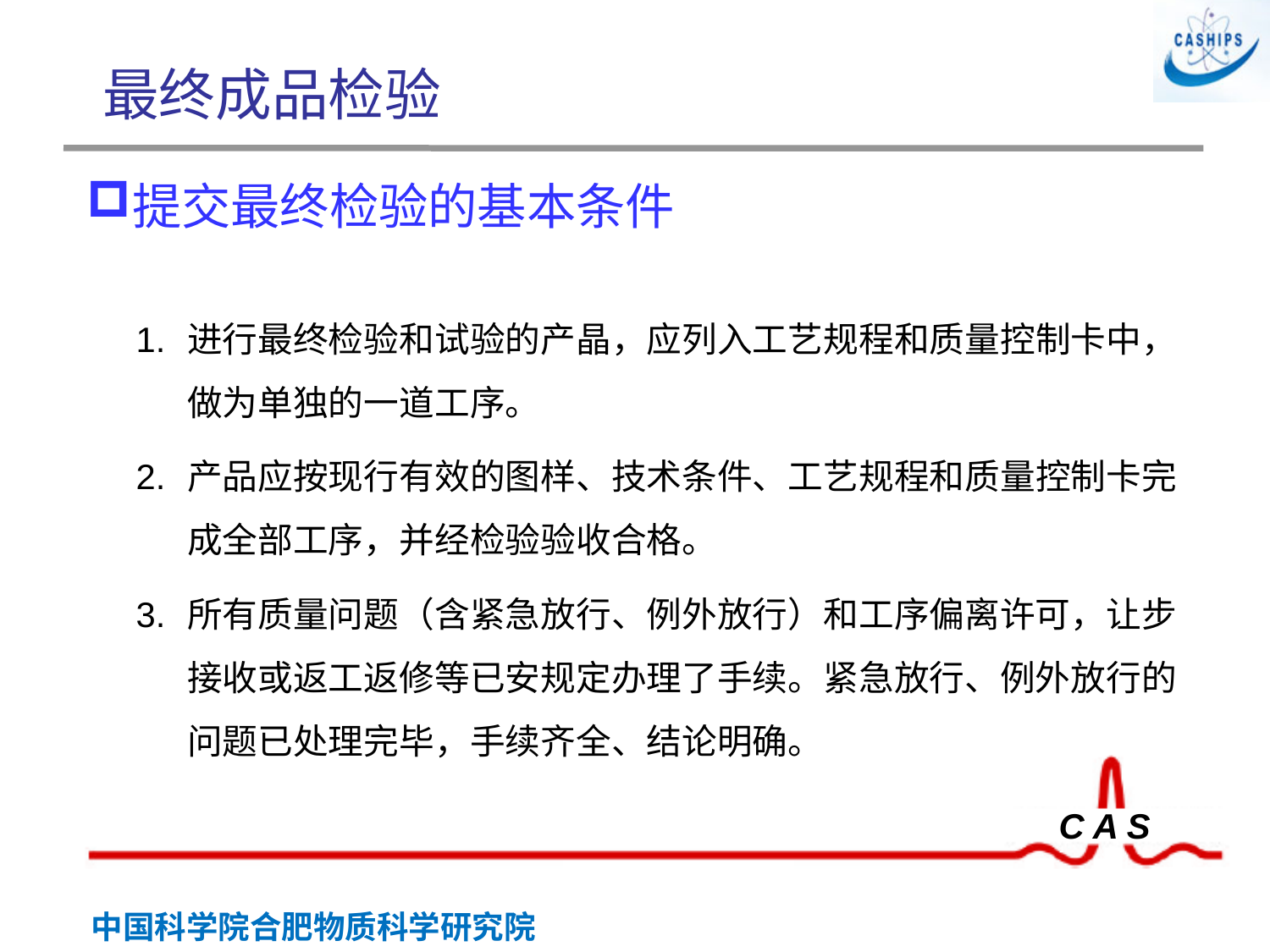

# 最终成品检验
提交最终检验的基本条件

进行最终检验和试验的产晶，应列入工艺规程和质量控制卡中，做为单独的一道工序。
产品应按现行有效的图样、技术条件、工艺规程和质量控制卡完成全部工序，并经检验验收合格。
所有质量问题（含紧急放行、例外放行）和工序偏离许可，让步接收或返工返修等已安规定办理了手续。紧急放行、例外放行的问题已处理完毕，手续齐全、结论明确。
  胶印章
钢印章
封印章